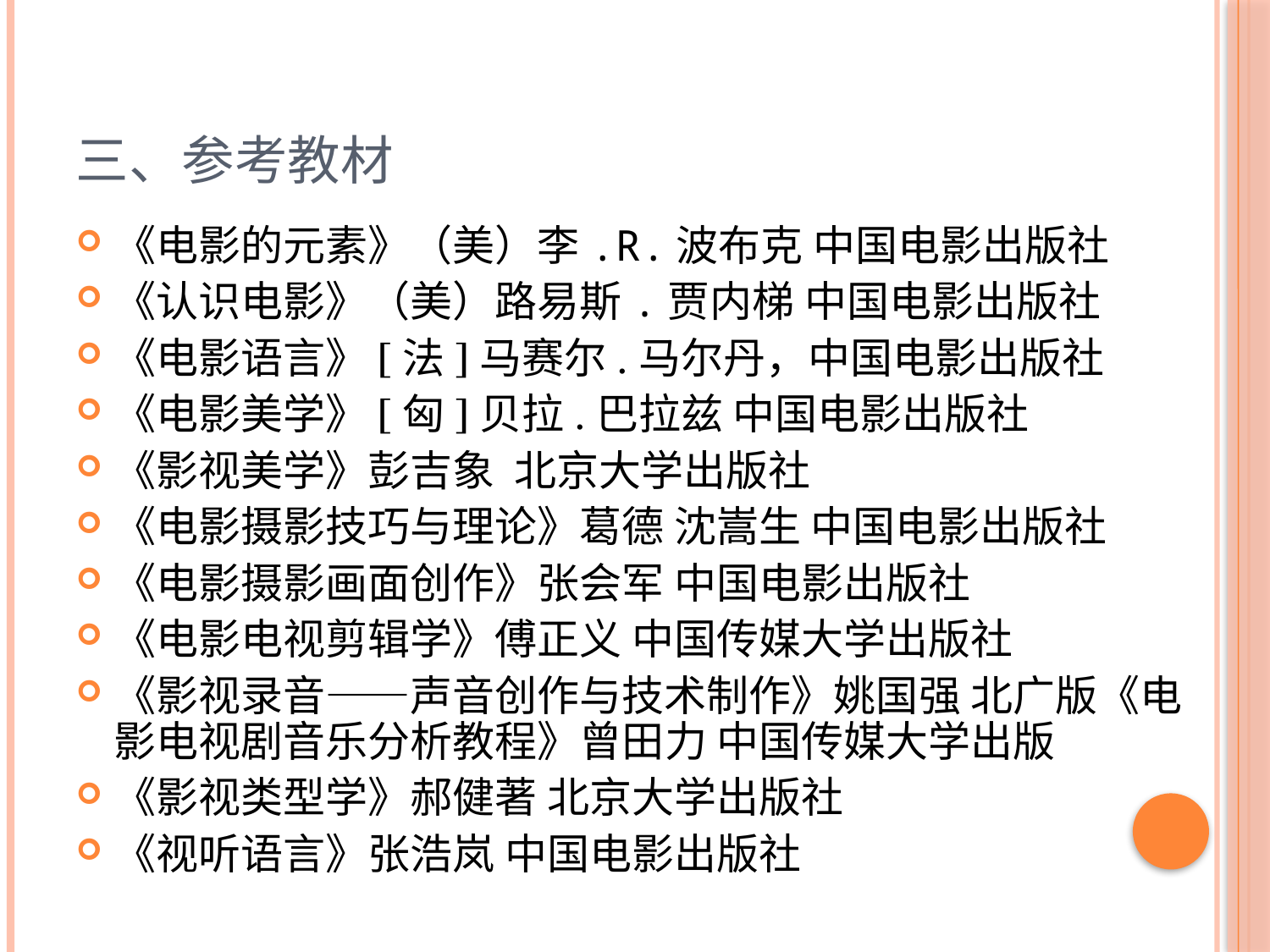

# 三、参考教材
《电影的元素》（美）李.R.波布克 中国电影出版社
《认识电影》（美）路易斯.贾内梯 中国电影出版社
《电影语言》[法]马赛尔.马尔丹，中国电影出版社
《电影美学》[匈]贝拉.巴拉兹 中国电影出版社
《影视美学》彭吉象  北京大学出版社
《电影摄影技巧与理论》葛德 沈嵩生 中国电影出版社
《电影摄影画面创作》张会军 中国电影出版社
《电影电视剪辑学》傅正义 中国传媒大学出版社
《影视录音——声音创作与技术制作》姚国强 北广版《电影电视剧音乐分析教程》曾田力 中国传媒大学出版
《影视类型学》郝健著 北京大学出版社
《视听语言》张浩岚 中国电影出版社